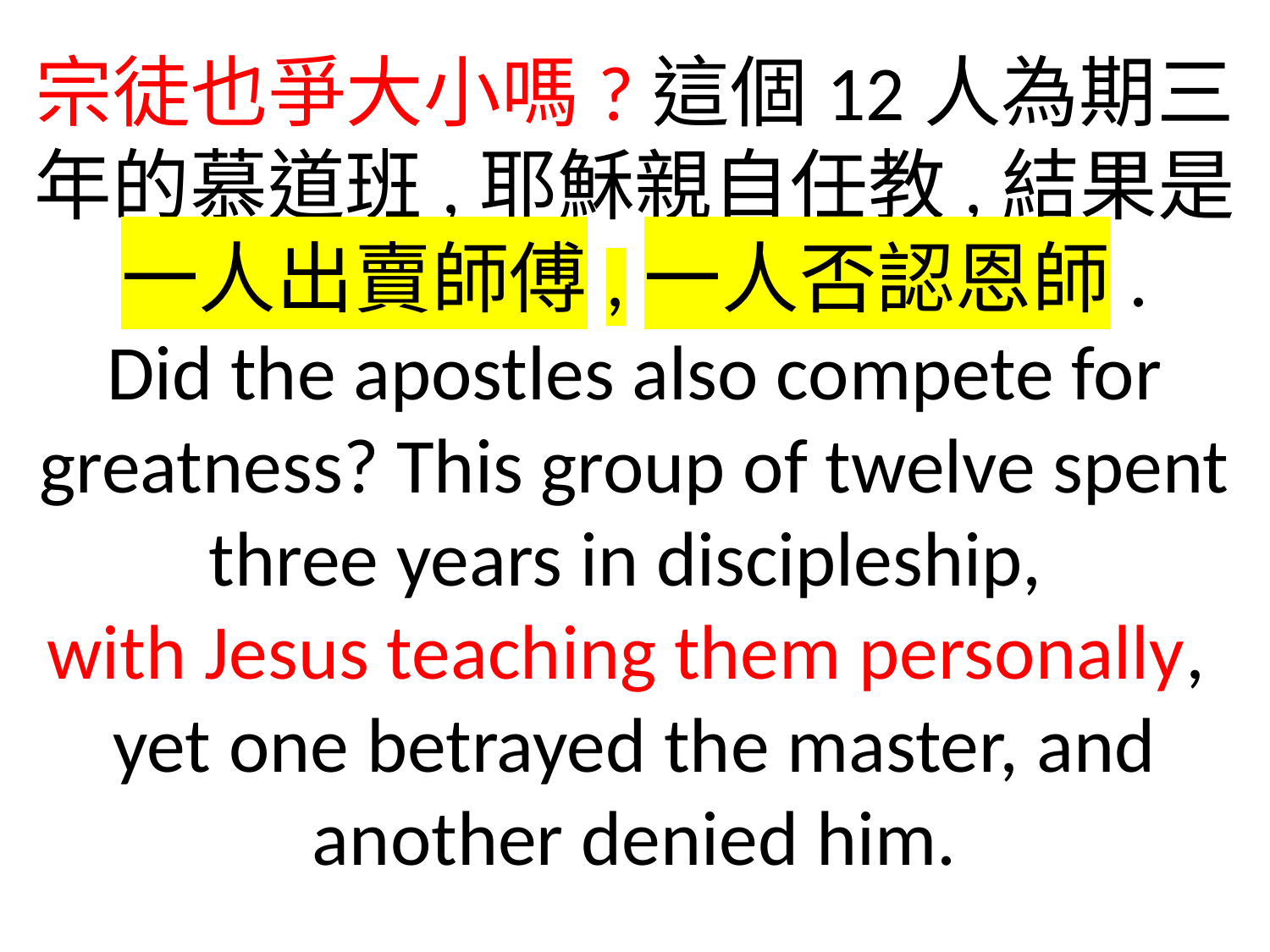

宗徒也爭大小嗎?這個12人為期三年的慕道班,耶穌親自任教,結果是
一人出賣師傅,一人否認恩師.
Did the apostles also compete for greatness? This group of twelve spent three years in discipleship,
with Jesus teaching them personally,
yet one betrayed the master, and another denied him.